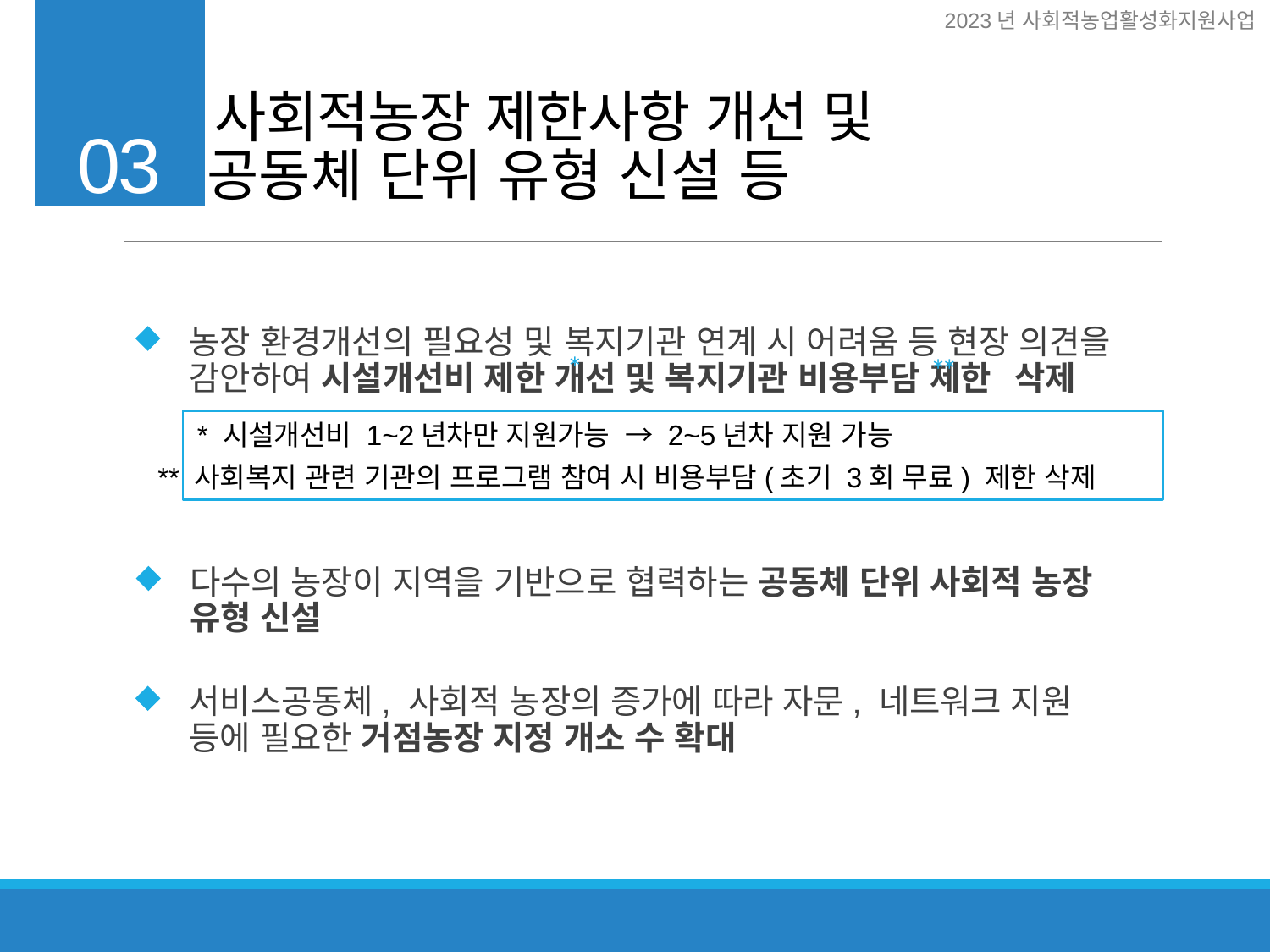

사회적농장 제한사항 개선 및
03
공동체 단위 유형 신설 등
농장 환경개선의 필요성 및 복지기관 연계 시 어려움 등 현장 의견을 감안하여 시설개선비 제한 개선 및 복지기관 비용부담 제한   삭제

*
*
*

 * 시설개선비 1~2년차만 지원가능  → 2~5년차 지원 가능
** 사회복지 관련 기관의 프로그램 참여 시 비용부담(초기 3회 무료) 제한 삭제
다수의 농장이 지역을 기반으로 협력하는 공동체 단위 사회적 농장 유형 신설

서비스공동체, 사회적 농장의 증가에 따라 자문, 네트워크 지원 등에 필요한 거점농장 지정 개소 수 확대